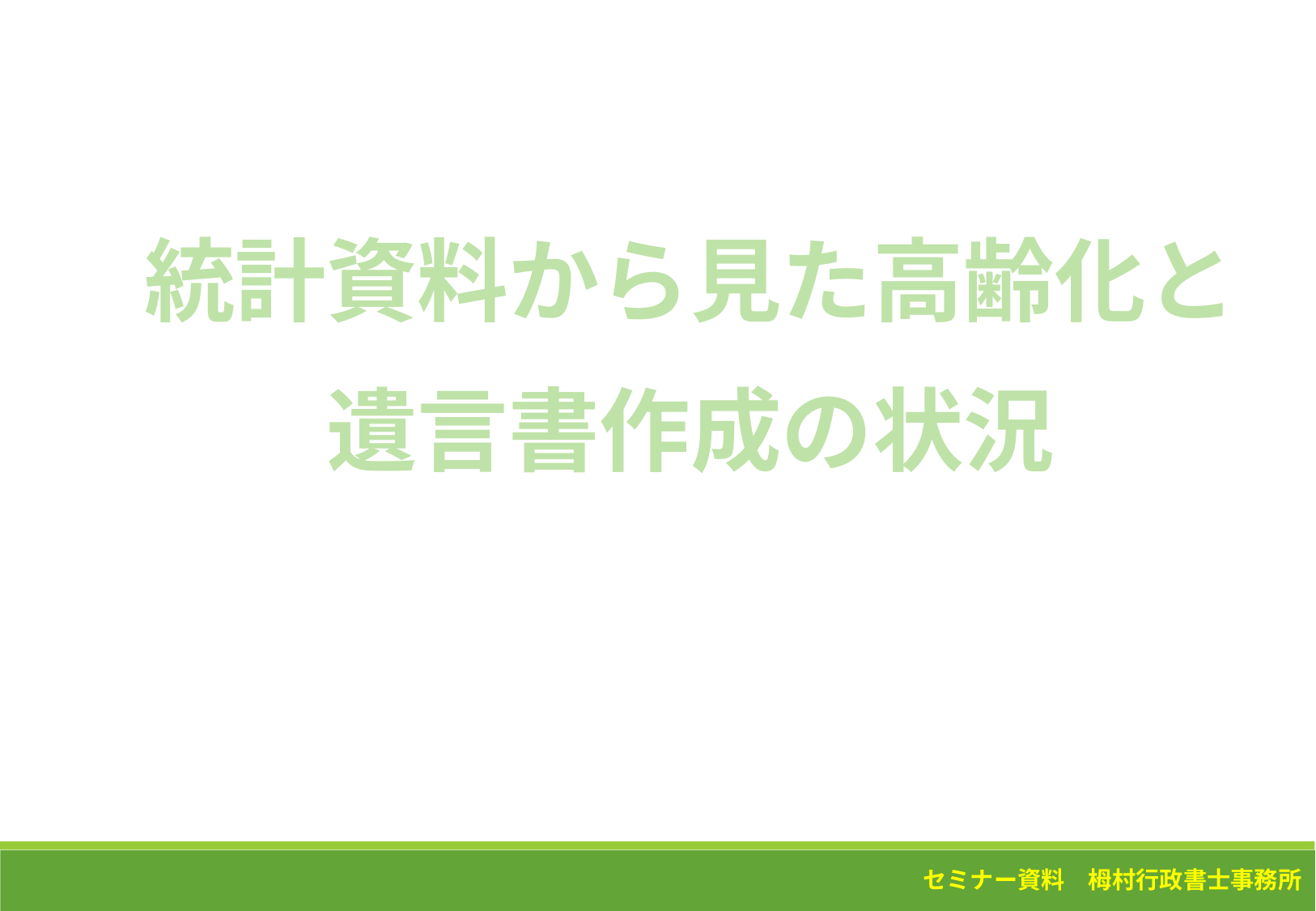

統計資料から見た高齢化と

遺言書作成の状況
セミナー資料　栂村行政書士事務所